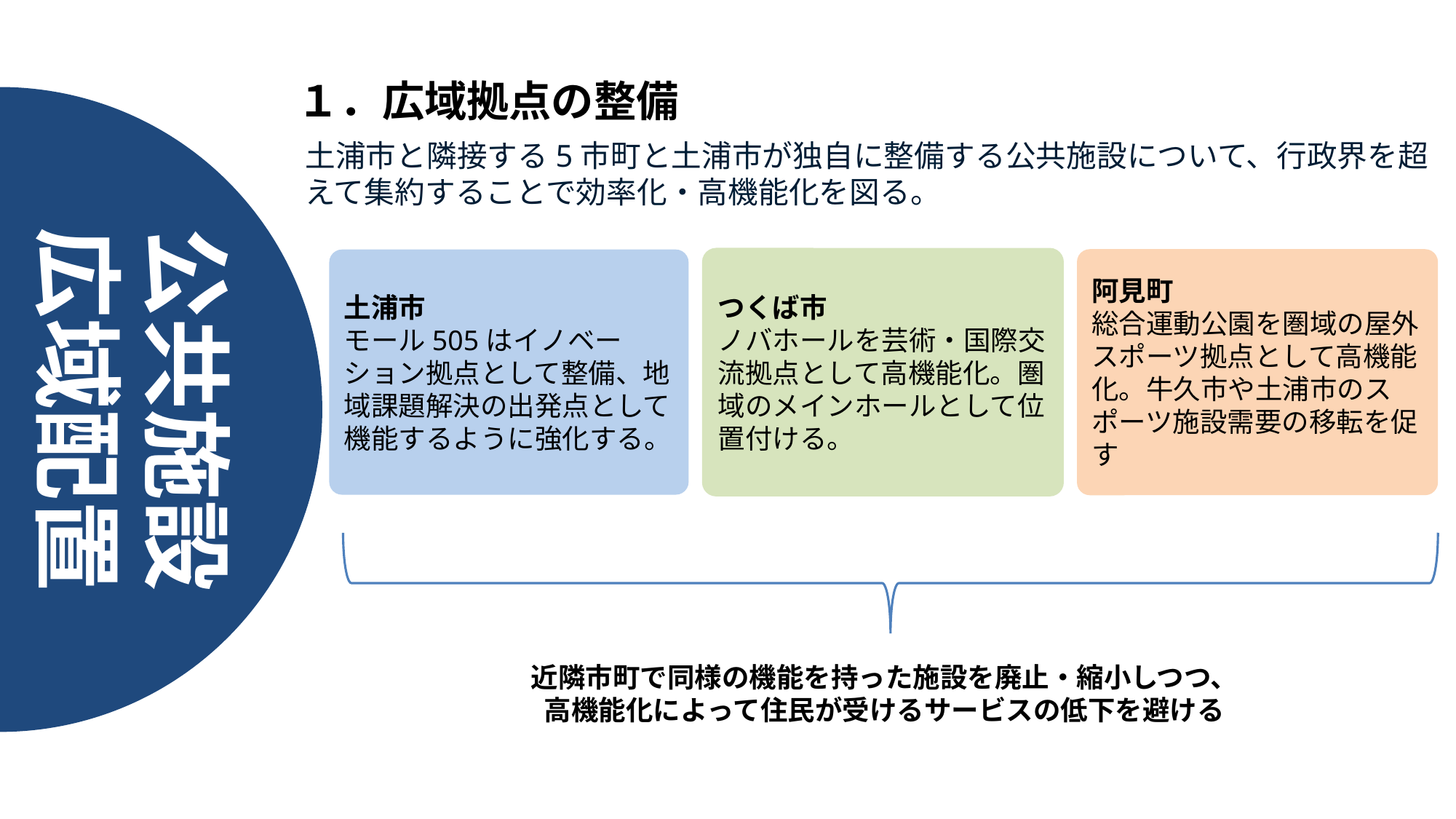

１．広域拠点の整備

土浦市と隣接する5市町と土浦市が独自に整備する公共施設について、行政界を超えて集約することで効率化・高機能化を図る。
公共施設
広域配置
つくば市
ノバホールを芸術・国際交流拠点として高機能化。圏域のメインホールとして位置付ける。
阿見町
総合運動公園を圏域の屋外スポーツ拠点として高機能化。牛久市や土浦市のスポーツ施設需要の移転を促す
土浦市
モール505はイノベーション拠点として整備、地域課題解決の出発点として機能するように強化する。
近隣市町で同様の機能を持った施設を廃止・縮小しつつ、
高機能化によって住民が受けるサービスの低下を避ける